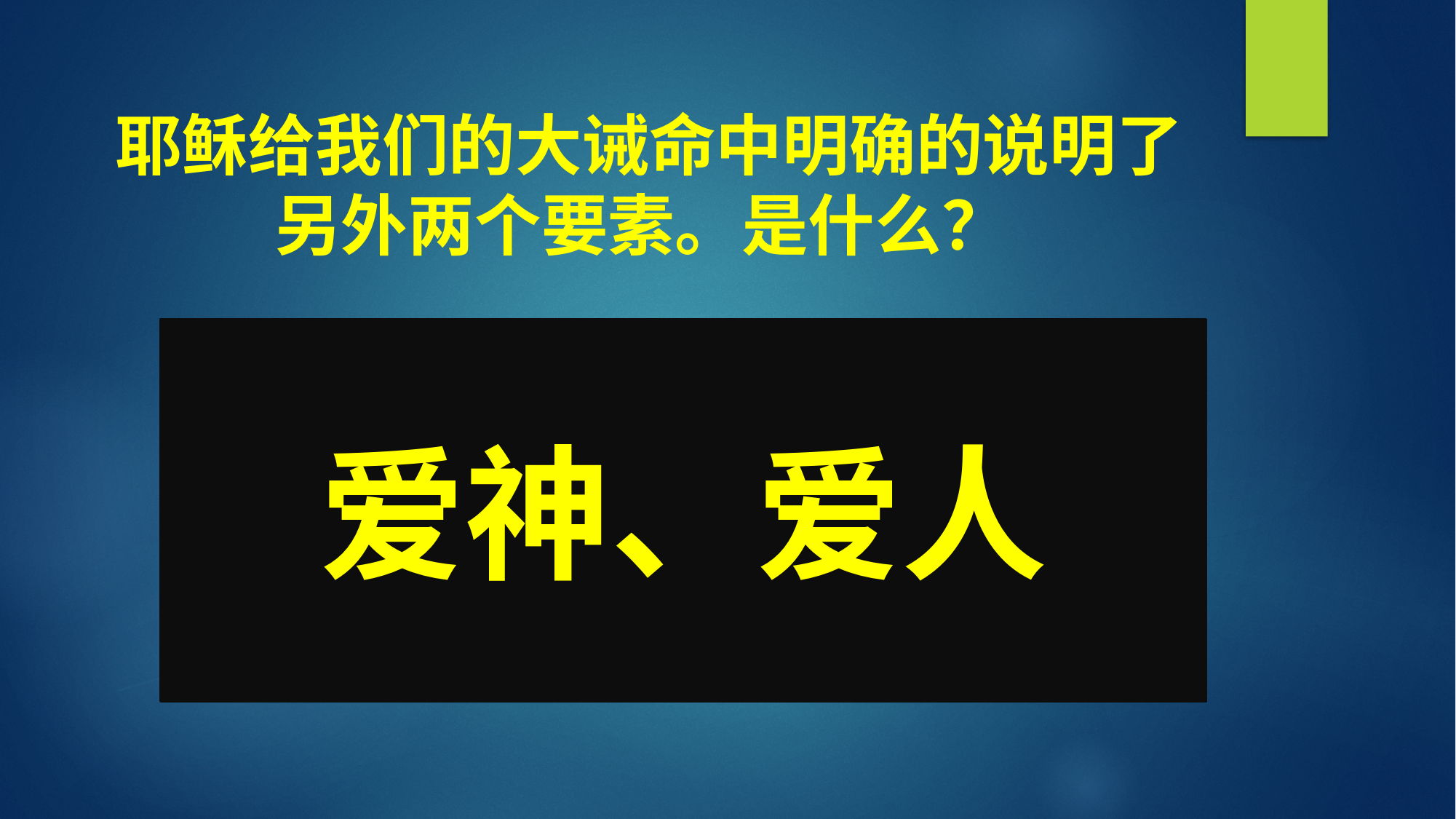

耶稣给我们的大诫命中明确的说明了另外两个要素。是什么？

爱神、爱人。
爱神、爱人